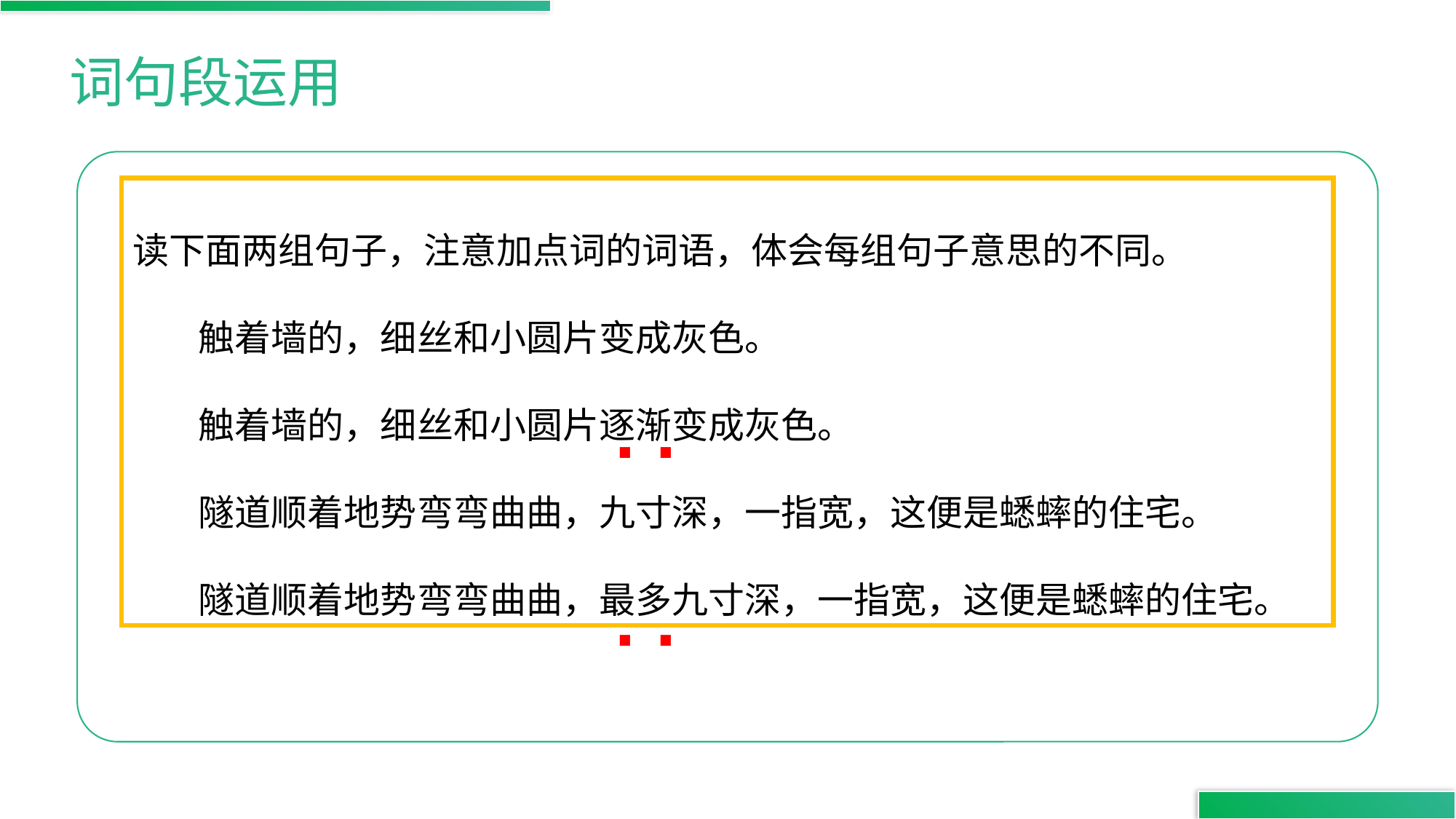

词句段运用
读下面两组句子，注意加点词的词语，体会每组句子意思的不同。
       触着墙的，细丝和小圆片变成灰色。
       触着墙的，细丝和小圆片逐渐变成灰色。
       隧道顺着地势弯弯曲曲，九寸深，一指宽，这便是蟋蟀的住宅。
       隧道顺着地势弯弯曲曲，最多九寸深，一指宽，这便是蟋蟀的住宅。
. .
. .